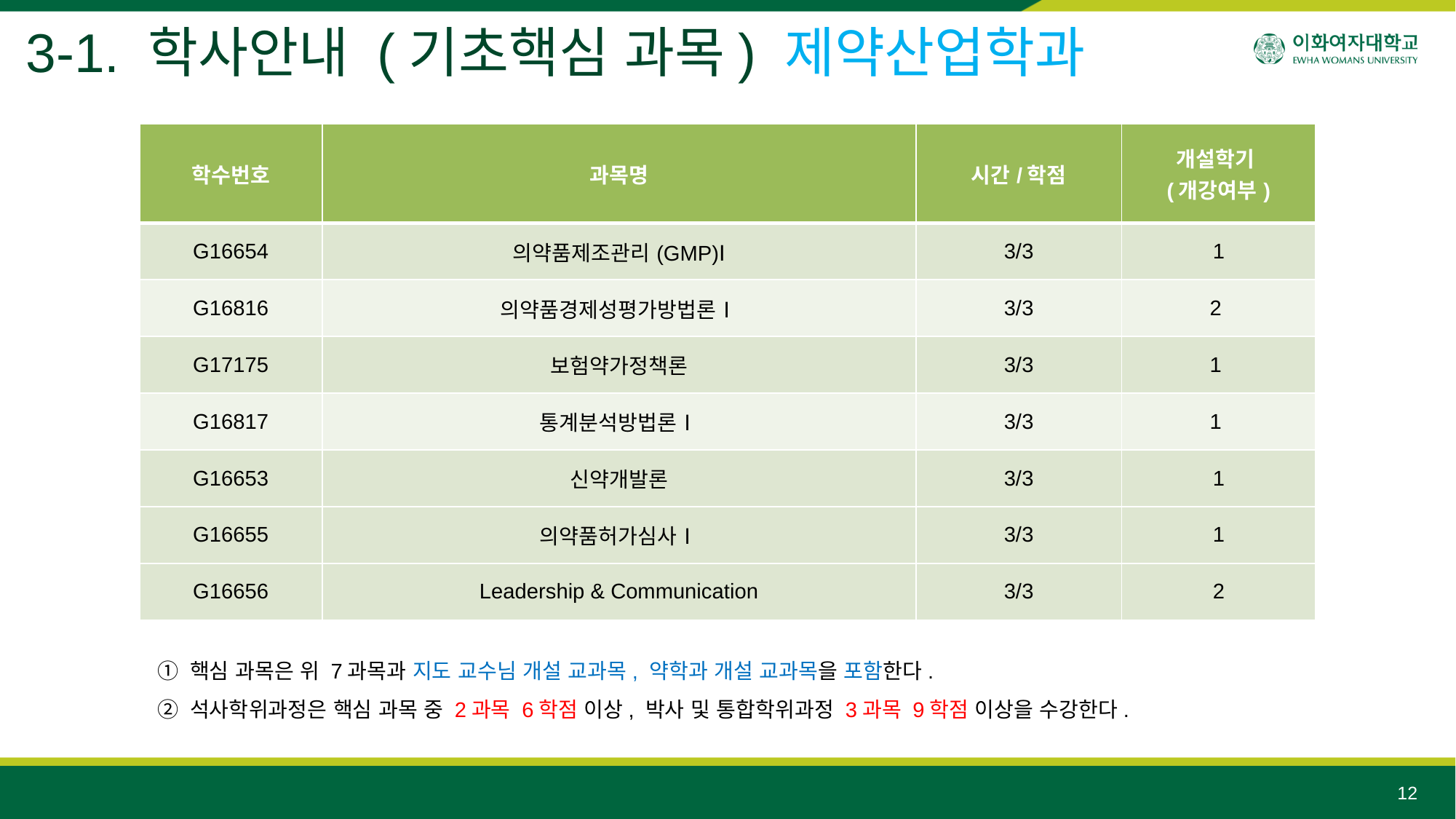

3-1. 학사안내 (기초핵심 과목) 제약산업학과
| 학수번호 | 과목명 | 시간/학점 | 개설학기 (개강여부) |
| --- | --- | --- | --- |
| G16654 | 의약품제조관리(GMP)Ⅰ | 3/3 | 1 |
| G16816 | 의약품경제성평가방법론Ⅰ | 3/3 | 2 |
| G17175 | 보험약가정책론 | 3/3 | 1 |
| G16817 | 통계분석방법론Ⅰ | 3/3 | 1 |
| G16653 | 신약개발론 | 3/3 | 1 |
| G16655 | 의약품허가심사Ⅰ | 3/3 | 1 |
| G16656 | Leadership & Communication | 3/3 | 2 |
① 핵심 과목은 위 7과목과 지도 교수님 개설 교과목, 약학과 개설 교과목을 포함한다.
② 석사학위과정은 핵심 과목 중 2과목 6학점 이상, 박사 및 통합학위과정 3과목 9학점 이상을 수강한다.
12